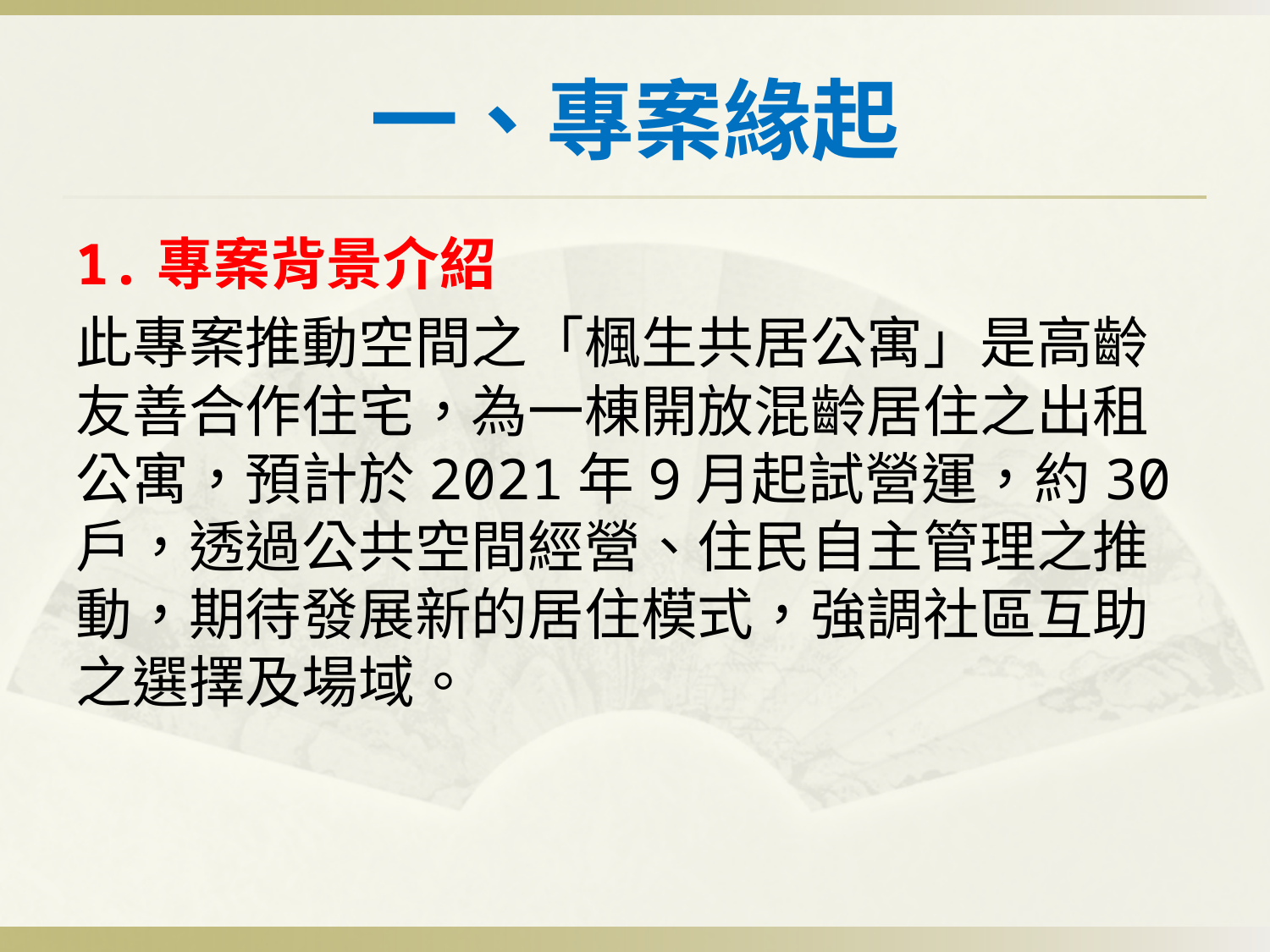

# 一、專案緣起
1.專案背景介紹
此專案推動空間之「楓生共居公寓」是高齡友善合作住宅，為一棟開放混齡居住之出租公寓，預計於2021年9月起試營運，約30戶，透過公共空間經營、住民自主管理之推動，期待發展新的居住模式，強調社區互助之選擇及場域。